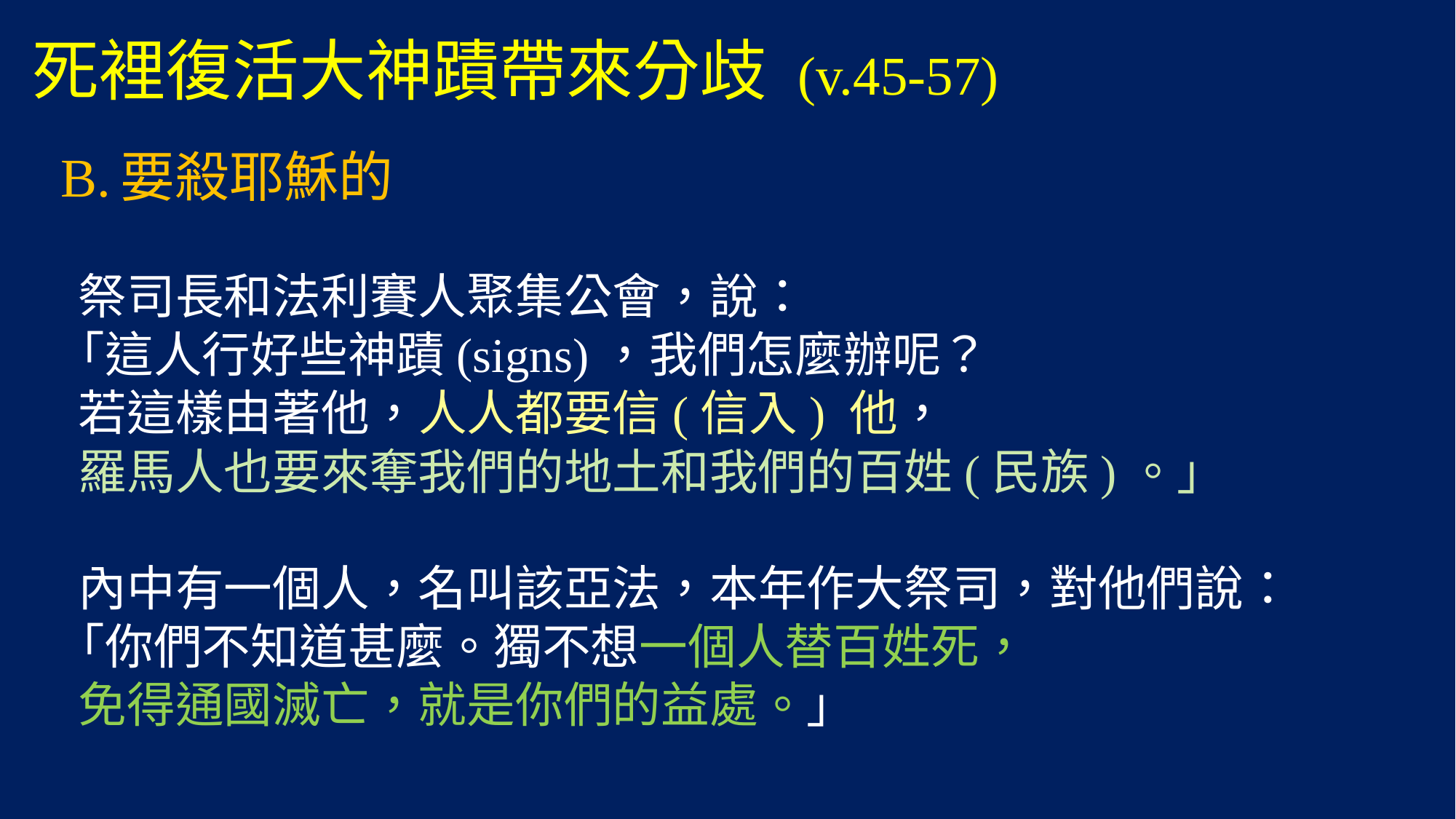

# 死裡復活大神蹟帶來分歧 (v.45-57)
    B.	要殺耶穌的

    祭司長和法利賽人聚集公會，說：
  「這人行好些神蹟(signs)，我們怎麼辦呢？
    若這樣由著他，人人都要信(信入) 他，
    羅馬人也要來奪我們的地土和我們的百姓(民族)。」

    內中有一個人，名叫該亞法，本年作大祭司，對他們說：
  「你們不知道甚麼。獨不想一個人替百姓死，
    免得通國滅亡，就是你們的益處。」